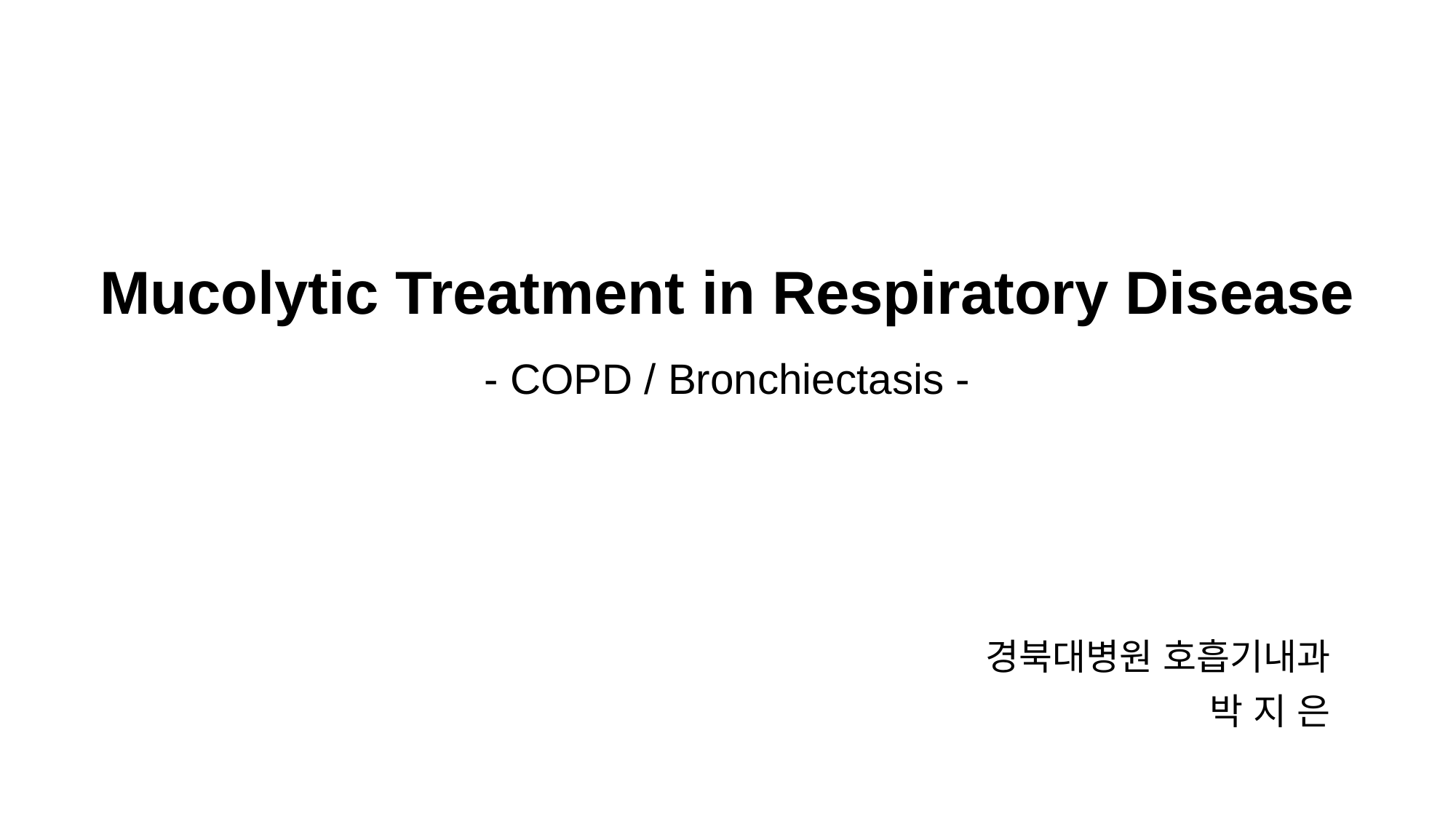

# Mucolytic Treatment in Respiratory Disease - COPD / Bronchiectasis -
경북대병원 호흡기내과
박 지 은